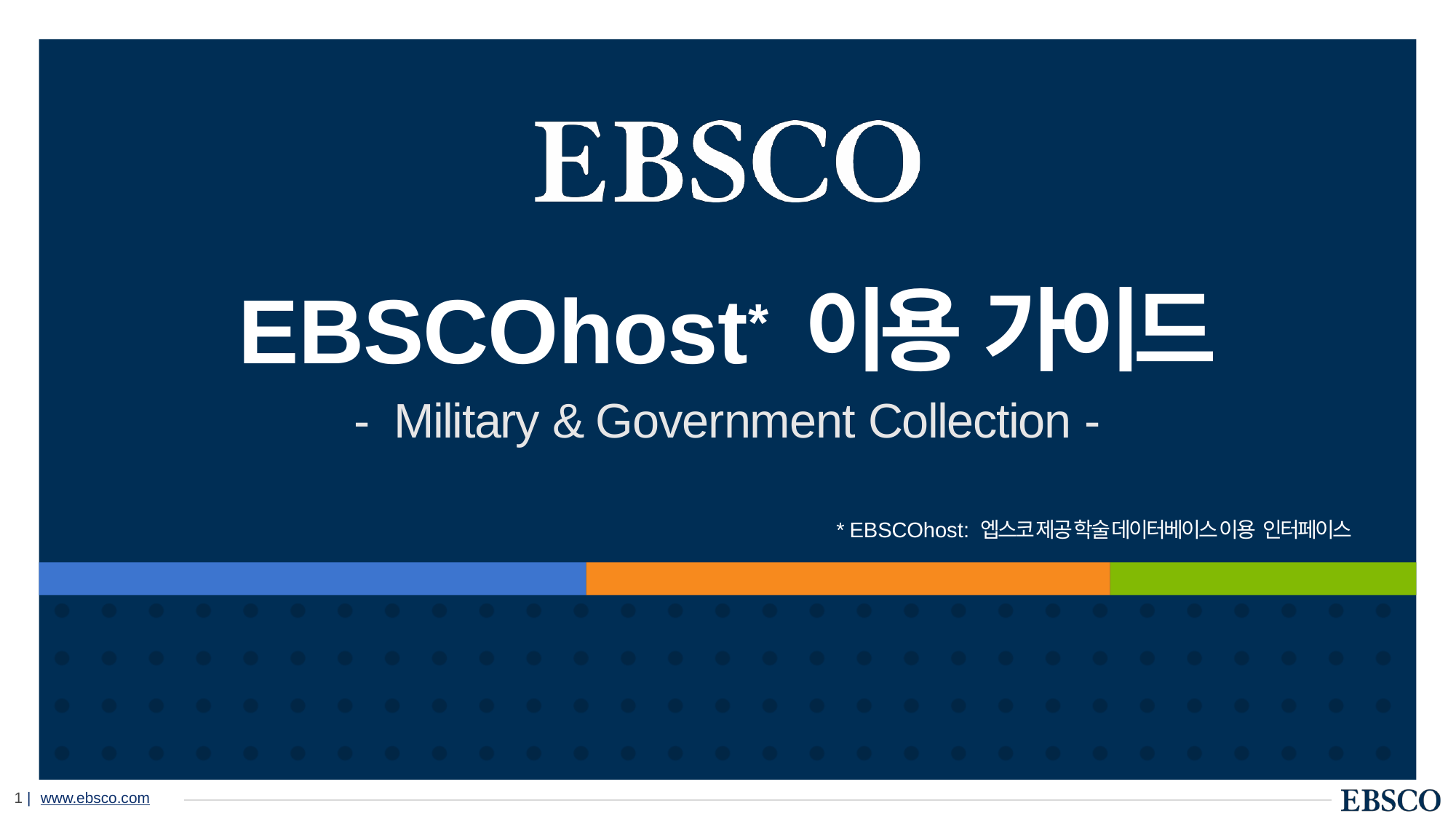

EBSCOhost* 이용 가이드
- Military & Government Collection -
* EBSCOhost: 엡스코 제공 학술 데이터베이스 이용 인터페이스

1 | www.ebsco.com